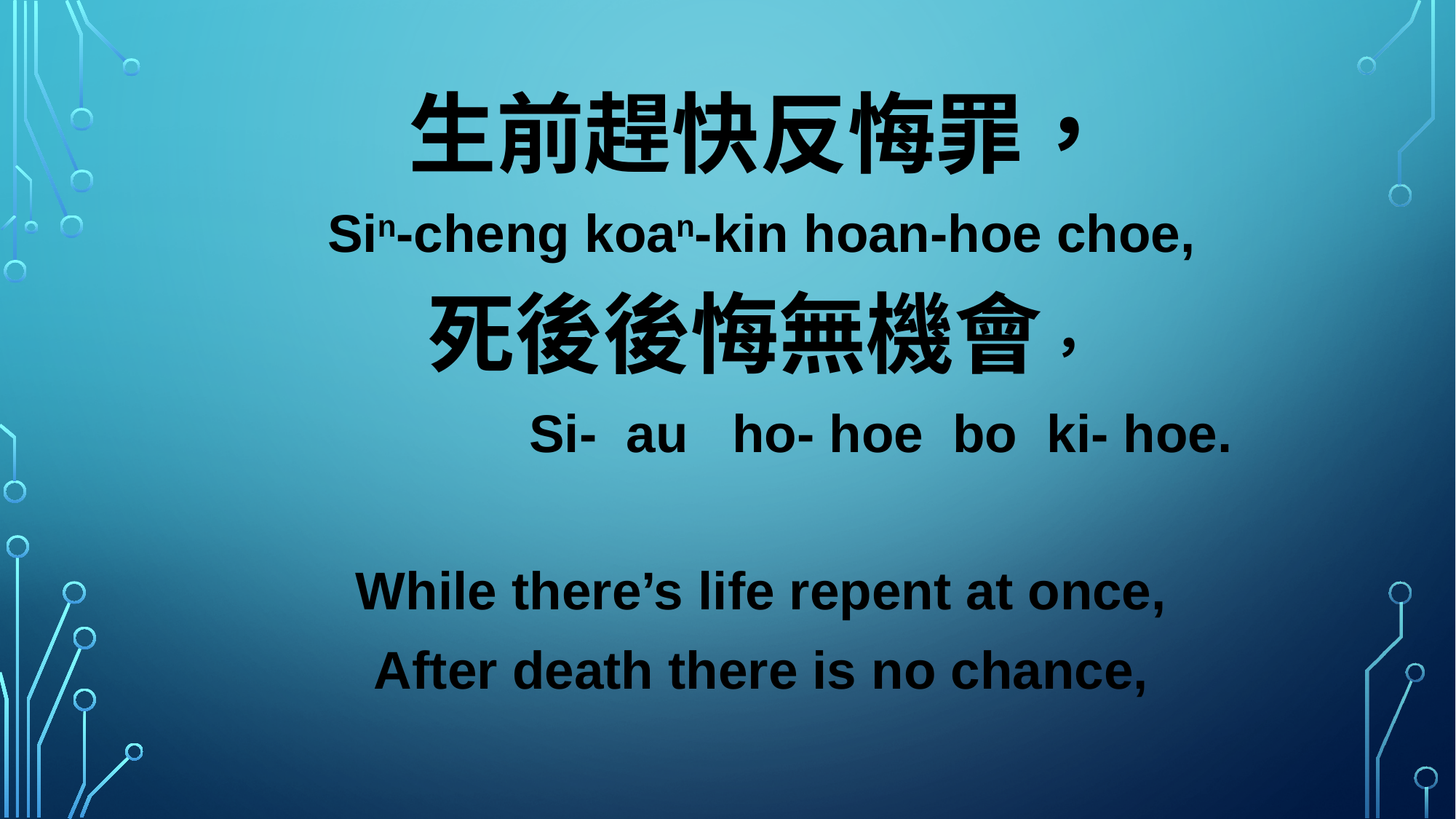

生前趕快反悔罪，
Sin-cheng koan-kin hoan-hoe choe,
死後後悔無機會，
                         Si-  au   ho- hoe  bo  ki- hoe.

While there’s life repent at once,
After death there is no chance,